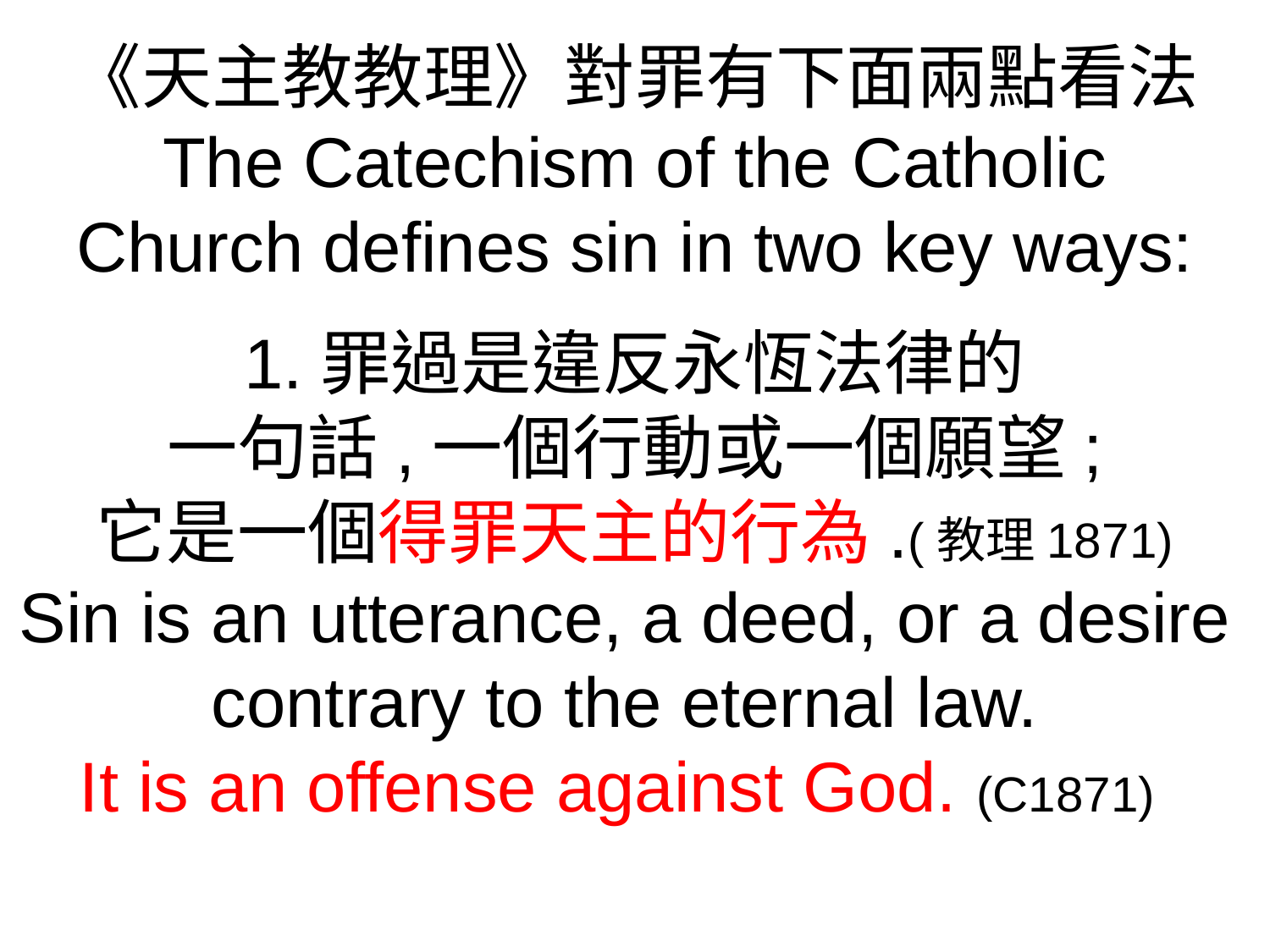

《天主教教理》對罪有下面兩點看法
The Catechism of the Catholic Church defines sin in two key ways:
1.罪過是違反永恆法律的
一句話,一個行動或一個願望;
它是一個得罪天主的行為.(教理1871)
Sin is an utterance, a deed, or a desire
contrary to the eternal law.
It is an offense against God. (C1871)